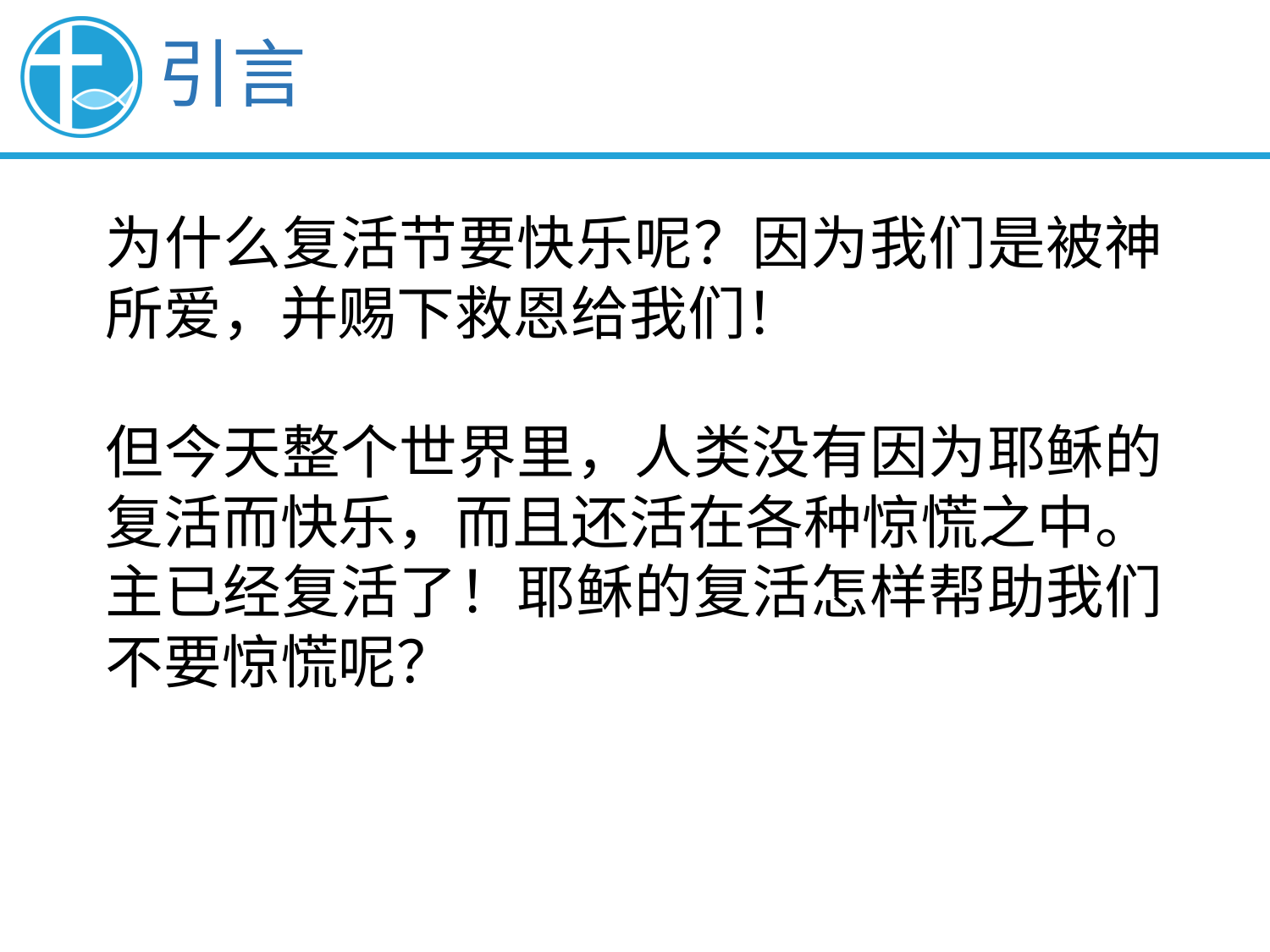

引言
为什么复活节要快乐呢？因为我们是被神所爱，并赐下救恩给我们！

但今天整个世界里，人类没有因为耶稣的复活而快乐，而且还活在各种惊慌之中。
主已经复活了！耶稣的复活怎样帮助我们不要惊慌呢？